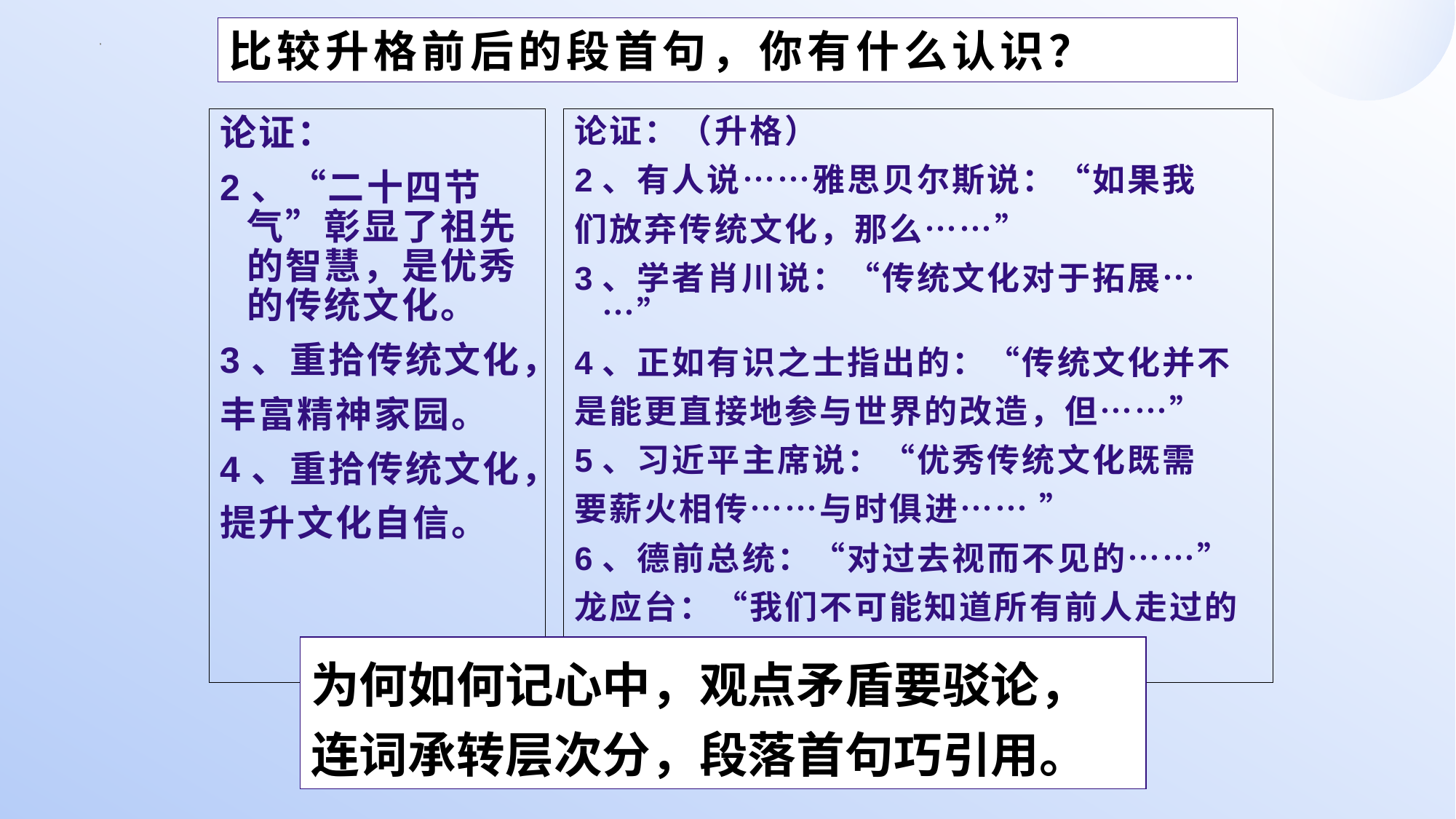

比较升格前后的段首句，你有什么认识？
论证：
2、“二十四节气”彰显了祖先的智慧，是优秀的传统文化。
3、重拾传统文化，
丰富精神家园。
4、重拾传统文化，
提升文化自信。
论证：（升格）
2、有人说……雅思贝尔斯说：“如果我
们放弃传统文化，那么……”
3、学者肖川说：“传统文化对于拓展……”
4、正如有识之士指出的：“传统文化并不
是能更直接地参与世界的改造，但……”
5、习近平主席说：“优秀传统文化既需
要薪火相传……与时俱进…… ”
6、德前总统：“对过去视而不见的……”
龙应台：“我们不可能知道所有前人走过的
路，但……”

为何如何记心中，观点矛盾要驳论，连词承转层次分，段落首句巧引用。